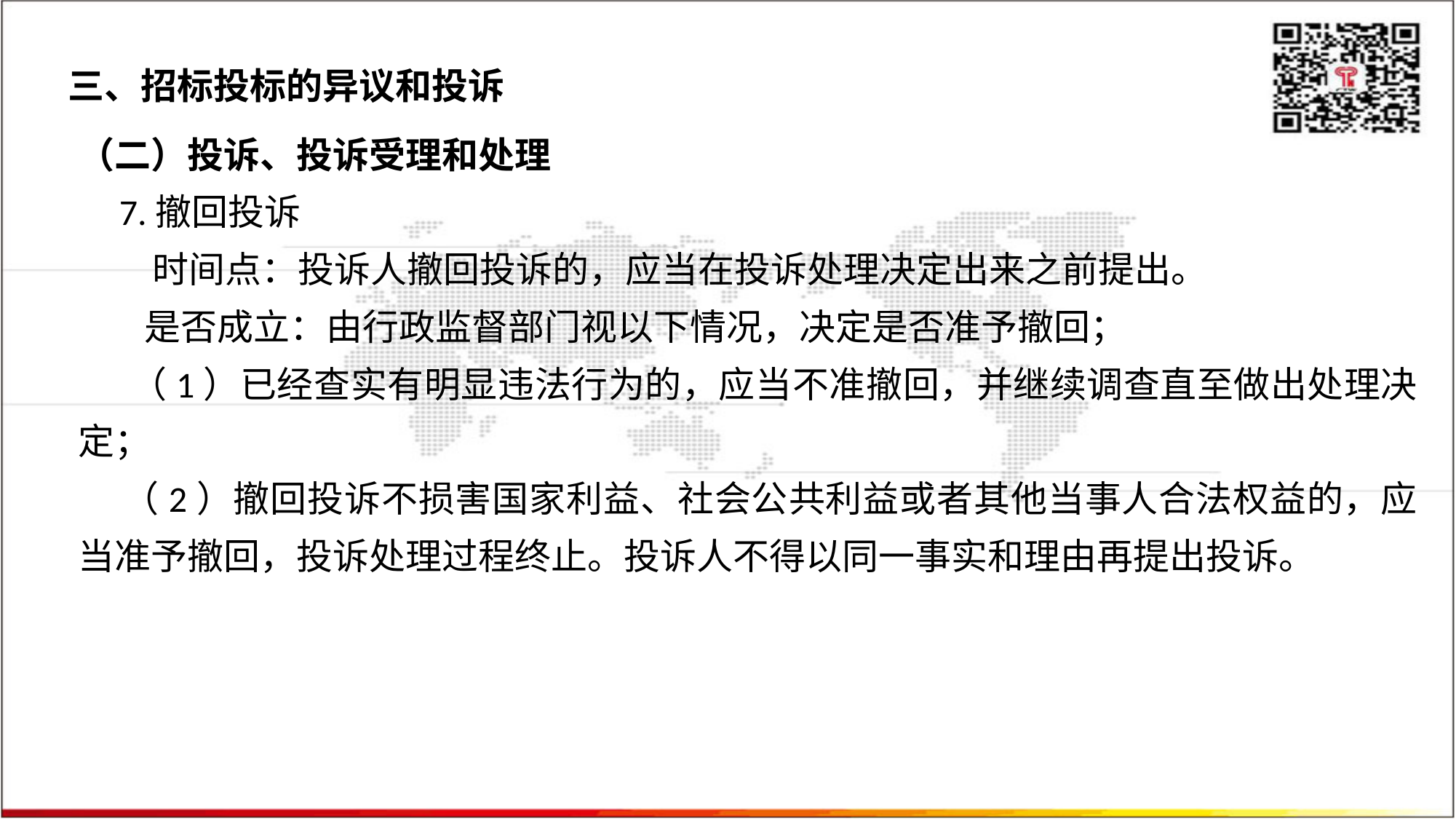

三、招标投标的异议和投诉
（二）投诉、投诉受理和处理
     7.撤回投诉
        时间点：投诉人撤回投诉的，应当在投诉处理决定出来之前提出。
       是否成立：由行政监督部门视以下情况，决定是否准予撤回；
     （1）已经查实有明显违法行为的，应当不准撤回，并继续调查直至做出处理决定；
    （2）撤回投诉不损害国家利益、社会公共利益或者其他当事人合法权益的，应当准予撤回，投诉处理过程终止。投诉人不得以同一事实和理由再提出投诉。